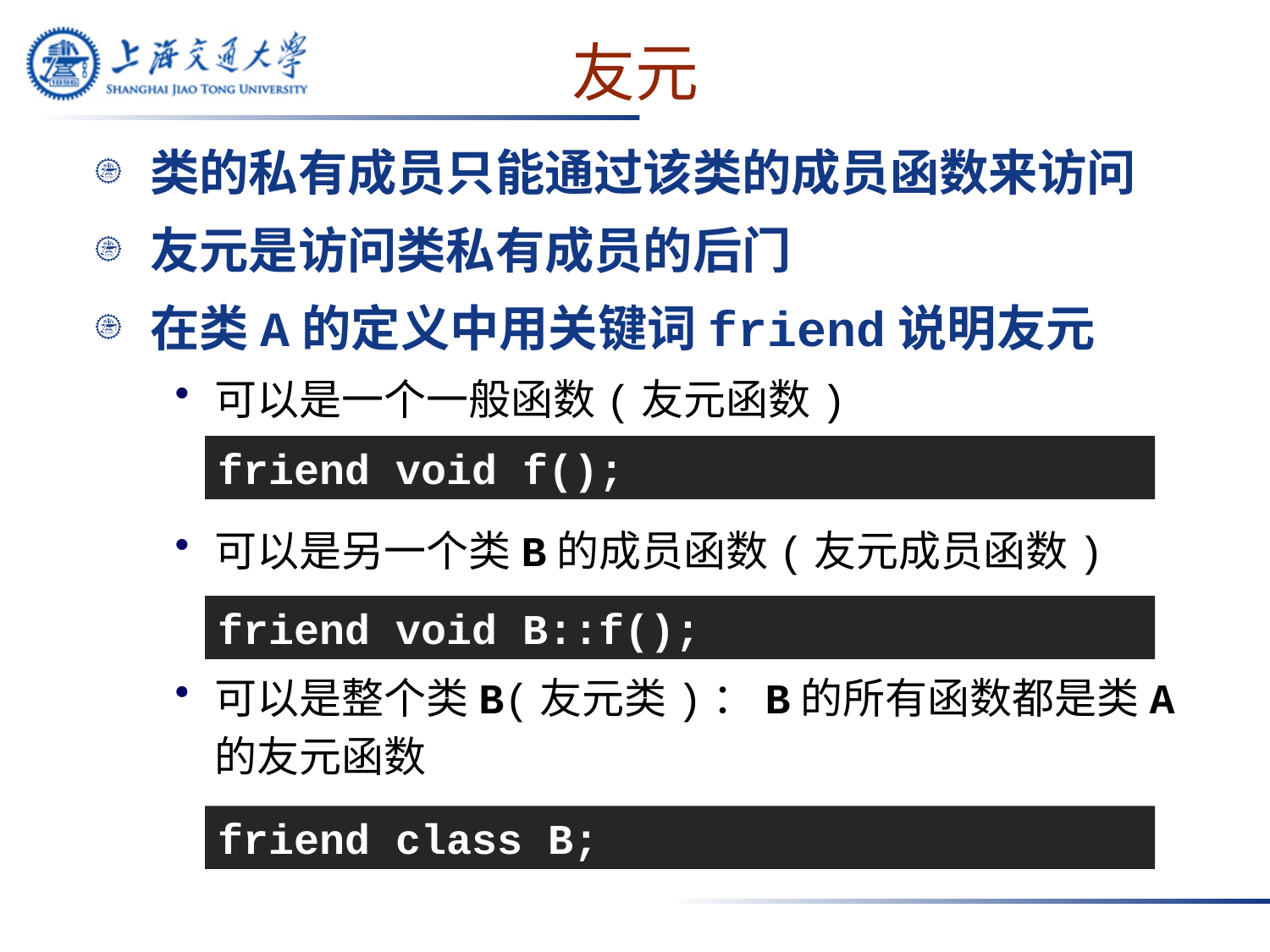

# 友元
类的私有成员只能通过该类的成员函数来访问
友元是访问类私有成员的后门
在类A的定义中用关键词friend说明友元
可以是一个一般函数(友元函数)

可以是另一个类B的成员函数(友元成员函数)

可以是整个类B(友元类)：B的所有函数都是类A的友元函数
friend void f();
friend void B::f();
friend class B;